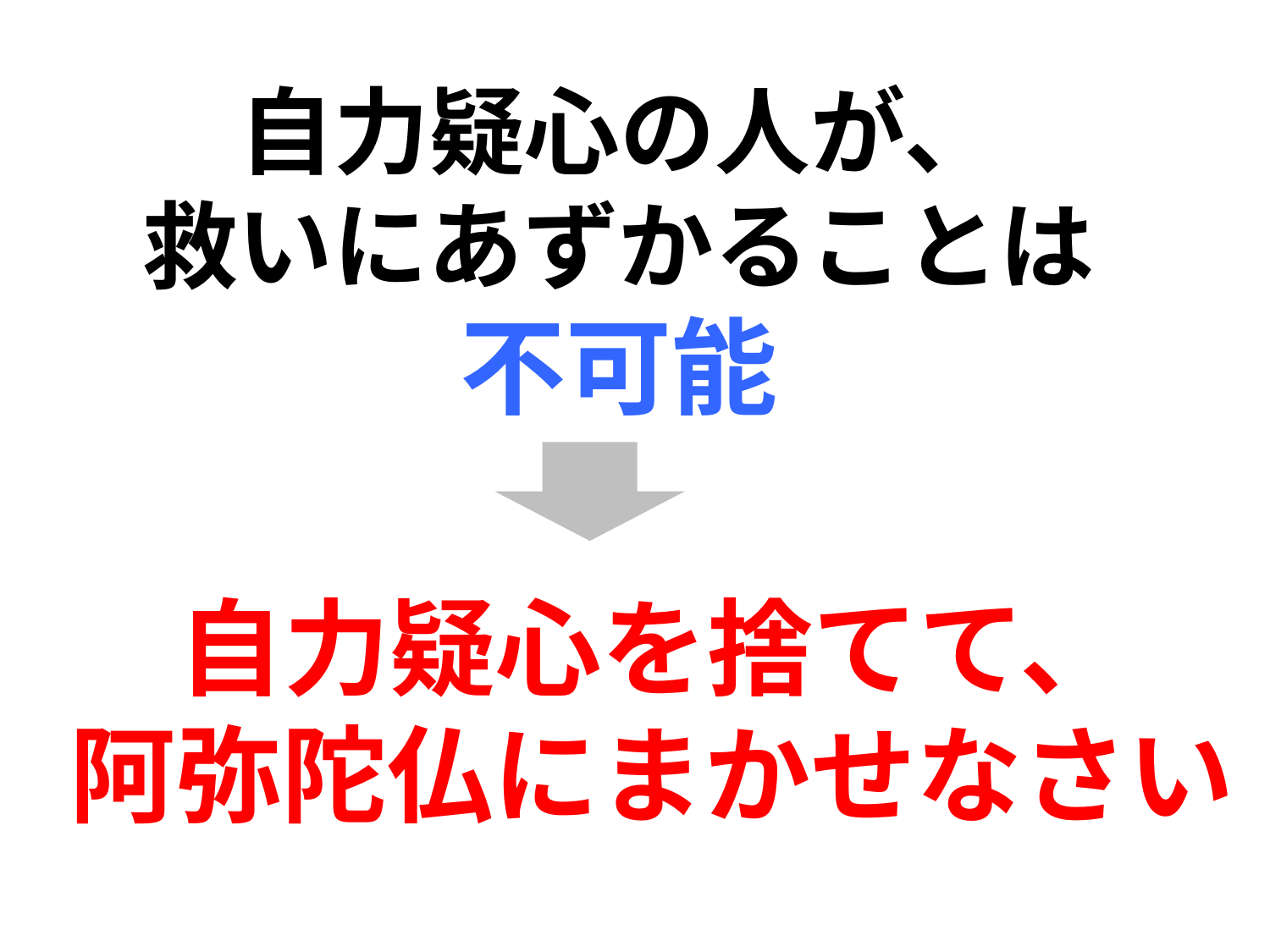

自力疑心の人が、
救いにあずかることは
不可能

自力疑心を捨てて、
阿弥陀仏にまかせなさい